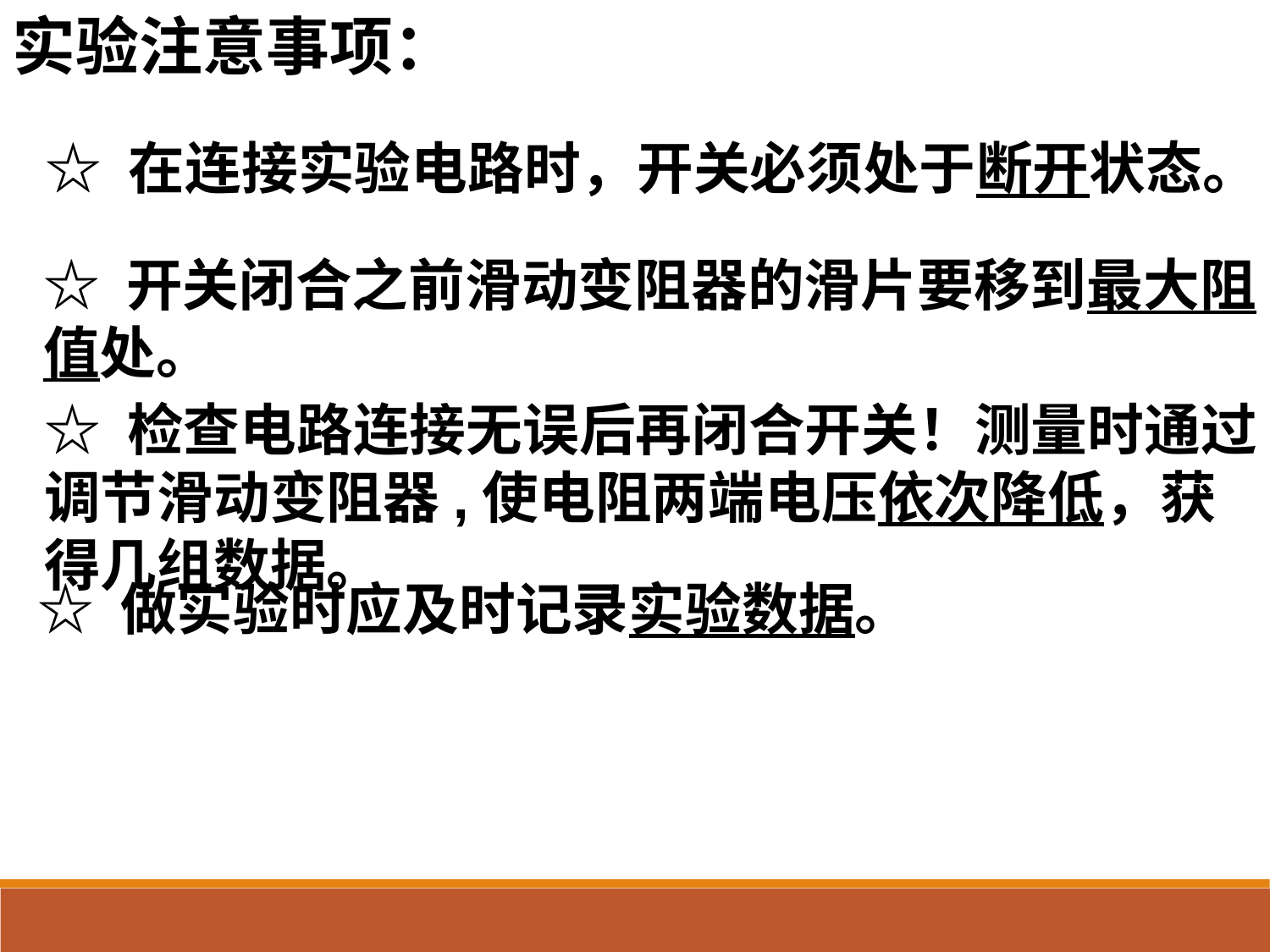

实验注意事项：
☆ 在连接实验电路时，开关必须处于断开状态。
☆ 开关闭合之前滑动变阻器的滑片要移到最大阻值处。
☆ 检查电路连接无误后再闭合开关！测量时通过调节滑动变阻器,使电阻两端电压依次降低，获得几组数据。
☆ 做实验时应及时记录实验数据。